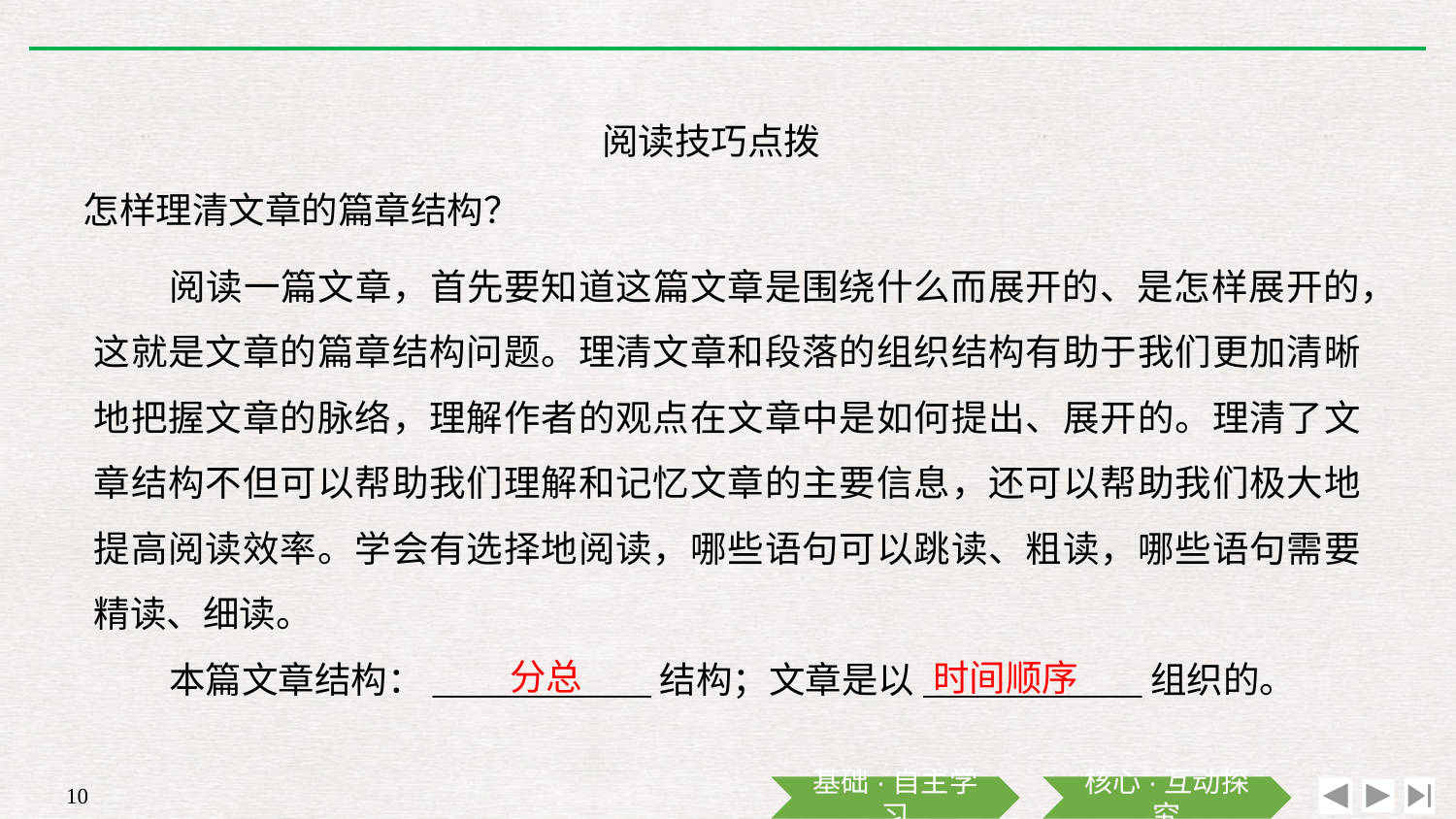

阅读技巧点拨
怎样理清文章的篇章结构？
阅读一篇文章，首先要知道这篇文章是围绕什么而展开的、是怎样展开的，这就是文章的篇章结构问题。理清文章和段落的组织结构有助于我们更加清晰地把握文章的脉络，理解作者的观点在文章中是如何提出、展开的。理清了文章结构不但可以帮助我们理解和记忆文章的主要信息，还可以帮助我们极大地提高阅读效率。学会有选择地阅读，哪些语句可以跳读、粗读，哪些语句需要精读、细读。
本篇文章结构：____________结构；文章是以____________组织的。
分总
时间顺序